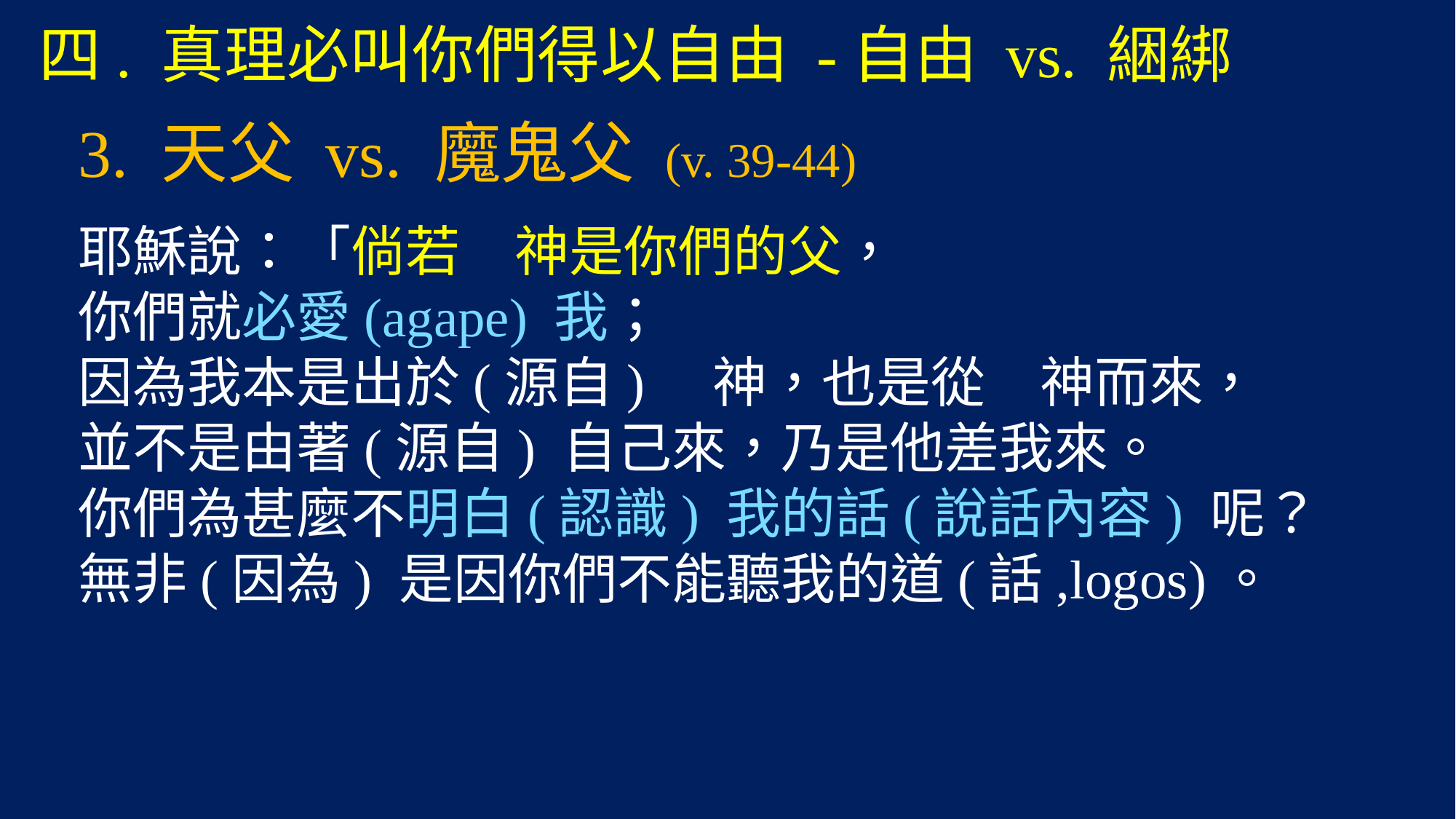

# 四. 真理必叫你們得以自由 -自由 vs. 綑綁
3. 天父 vs. 魔鬼父 (v. 39-44)

耶穌說：「倘若　神是你們的父，
你們就必愛(agape) 我；
因為我本是出於(源自)　神，也是從　神而來，
並不是由著(源自) 自己來，乃是他差我來。
你們為甚麼不明白(認識) 我的話(說話內容) 呢？
無非(因為) 是因你們不能聽我的道(話,logos)。